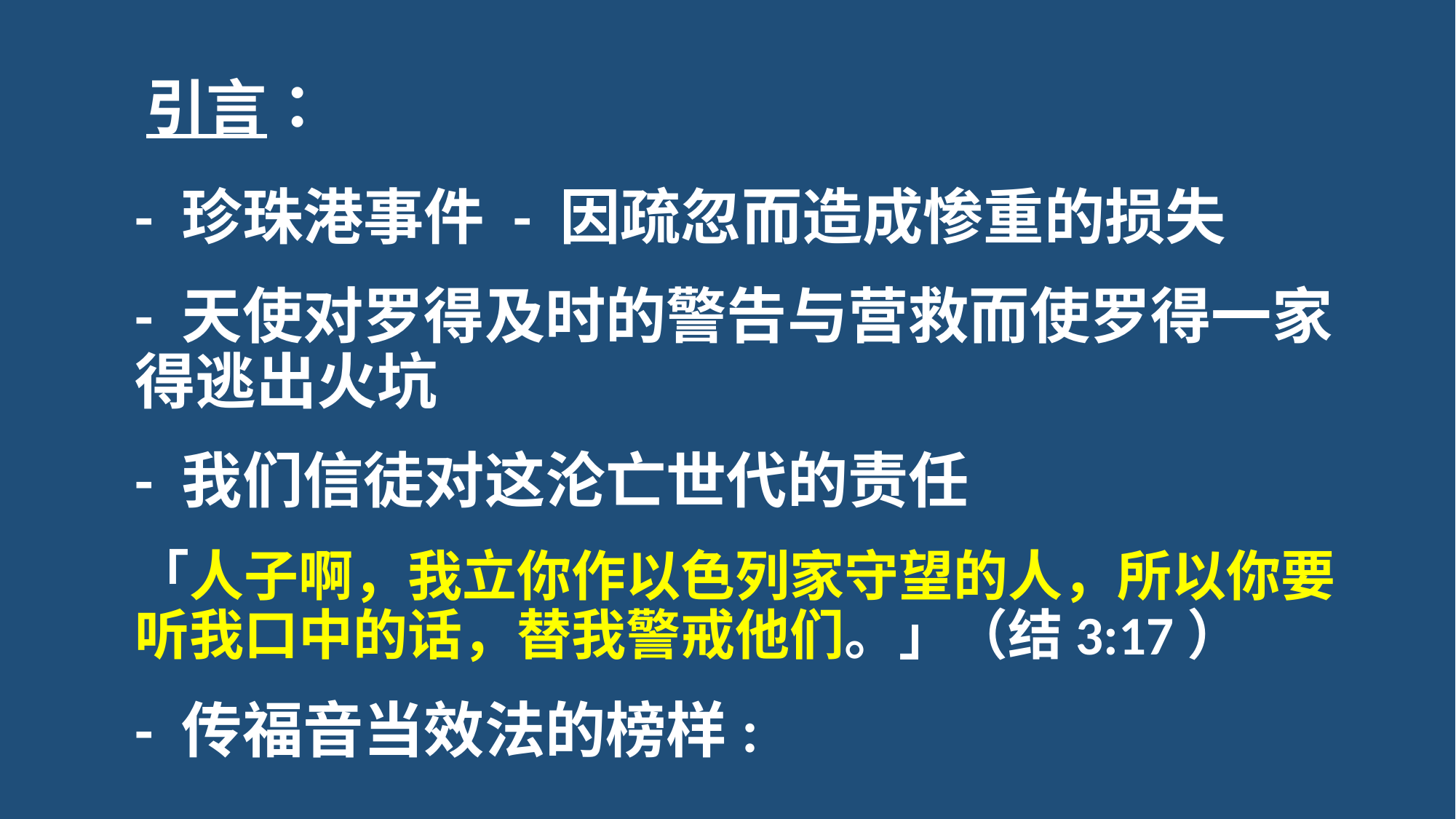

# 引言：
- 珍珠港事件 - 因疏忽而造成惨重的损失
- 天使对罗得及时的警告与营救而使罗得一家得逃出火坑
- 我们信徒对这沦亡世代的责任
「人子啊，我立你作以色列家守望的人，所以你要听我口中的话，替我警戒他们。」（结3:17）
- 传福音当效法的榜样: